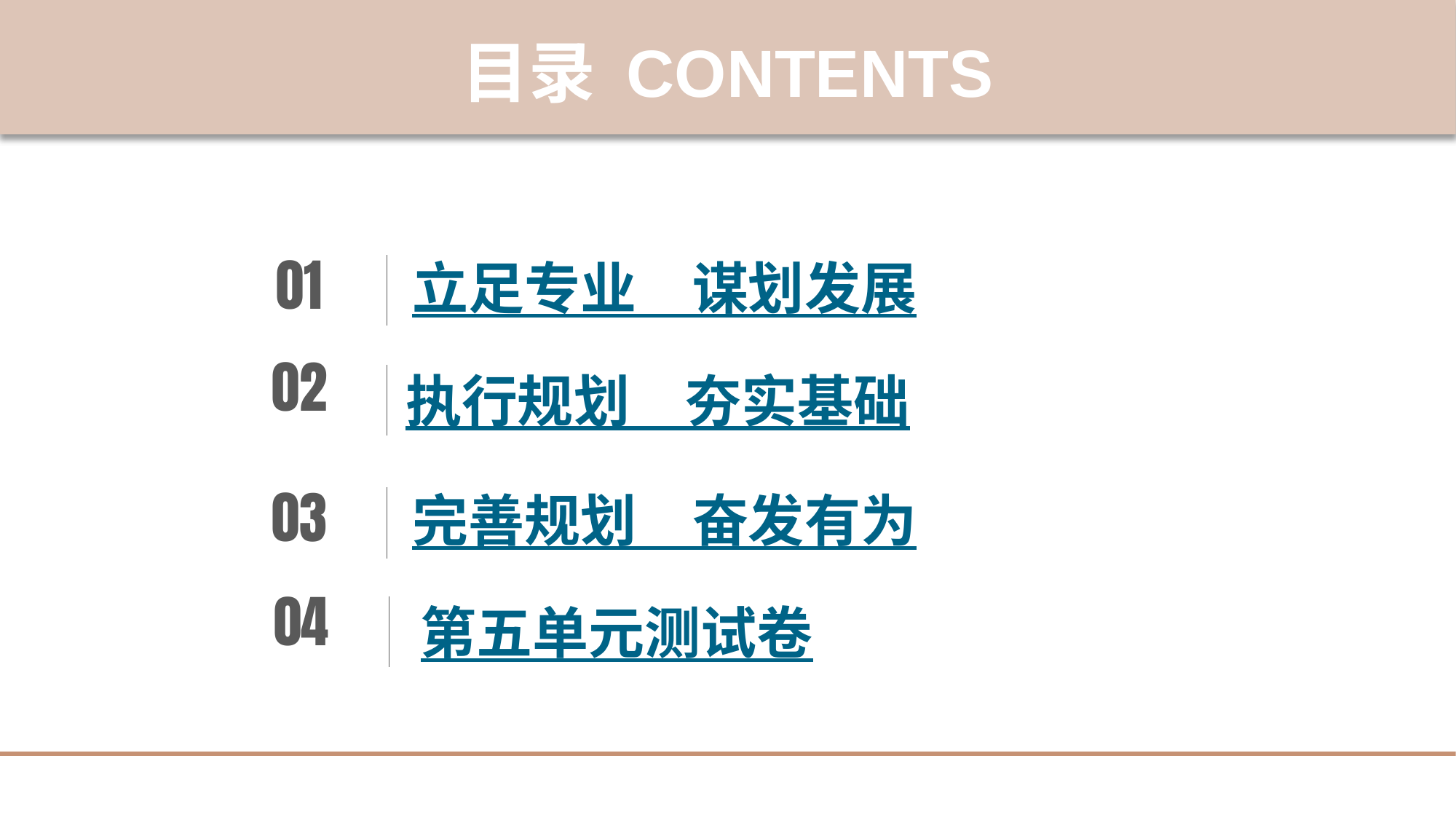

目录 CONTENTS
立足专业　谋划发展
01
02
执行规划　夯实基础
完善规划　奋发有为
03
04
第五单元测试卷